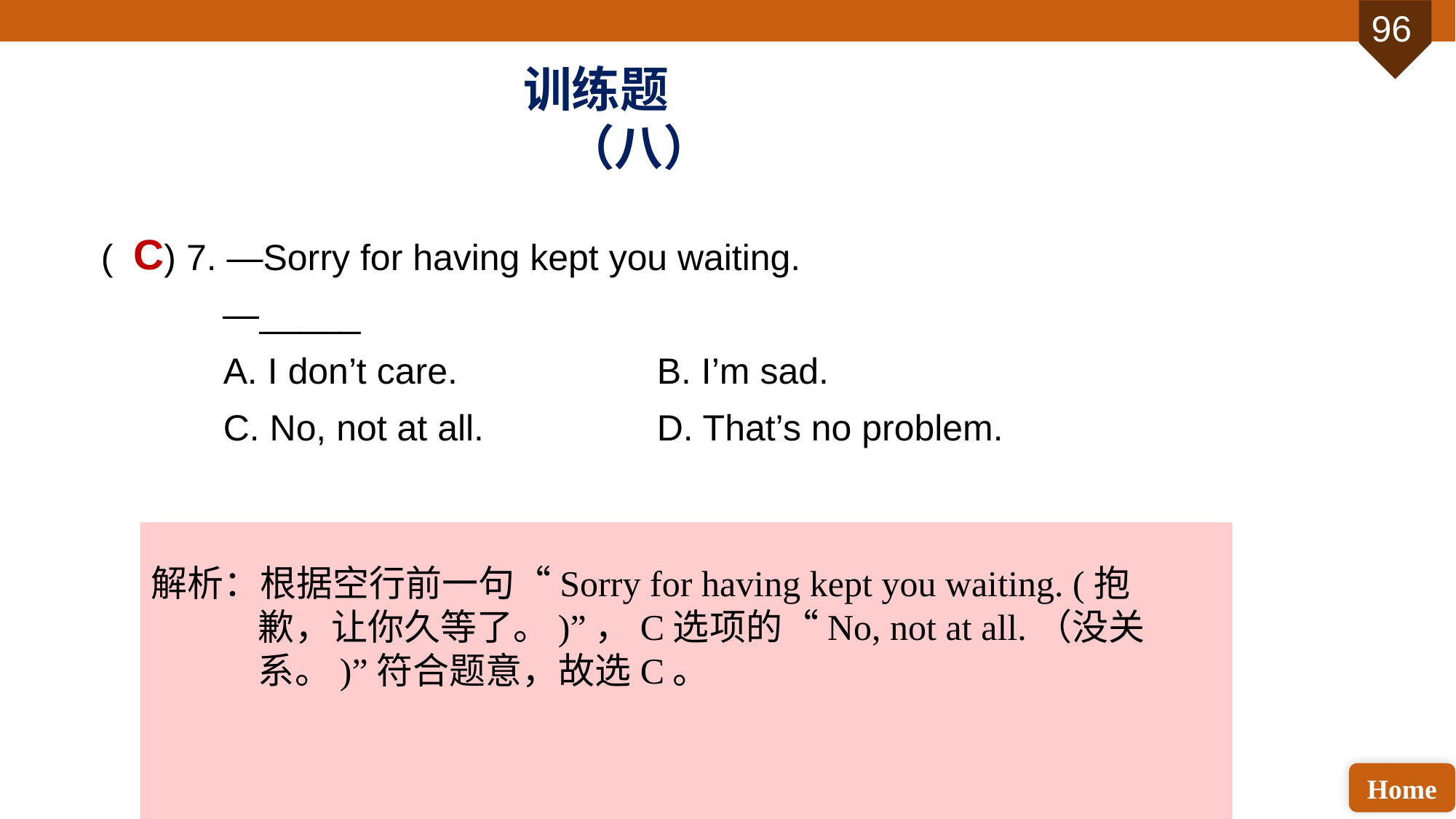

训练题（八）
(     ) 7. —Sorry for having kept you waiting.
            —_____
            A. I don’t care.		 B. I’m sad.
            C. No, not at all. 		 D. That’s no problem.
C

解析：根据空行前一句“Sorry for having kept you waiting. (抱歉，让你久等了。)”，C选项的“No, not at all.（没关系。)”符合题意，故选C。